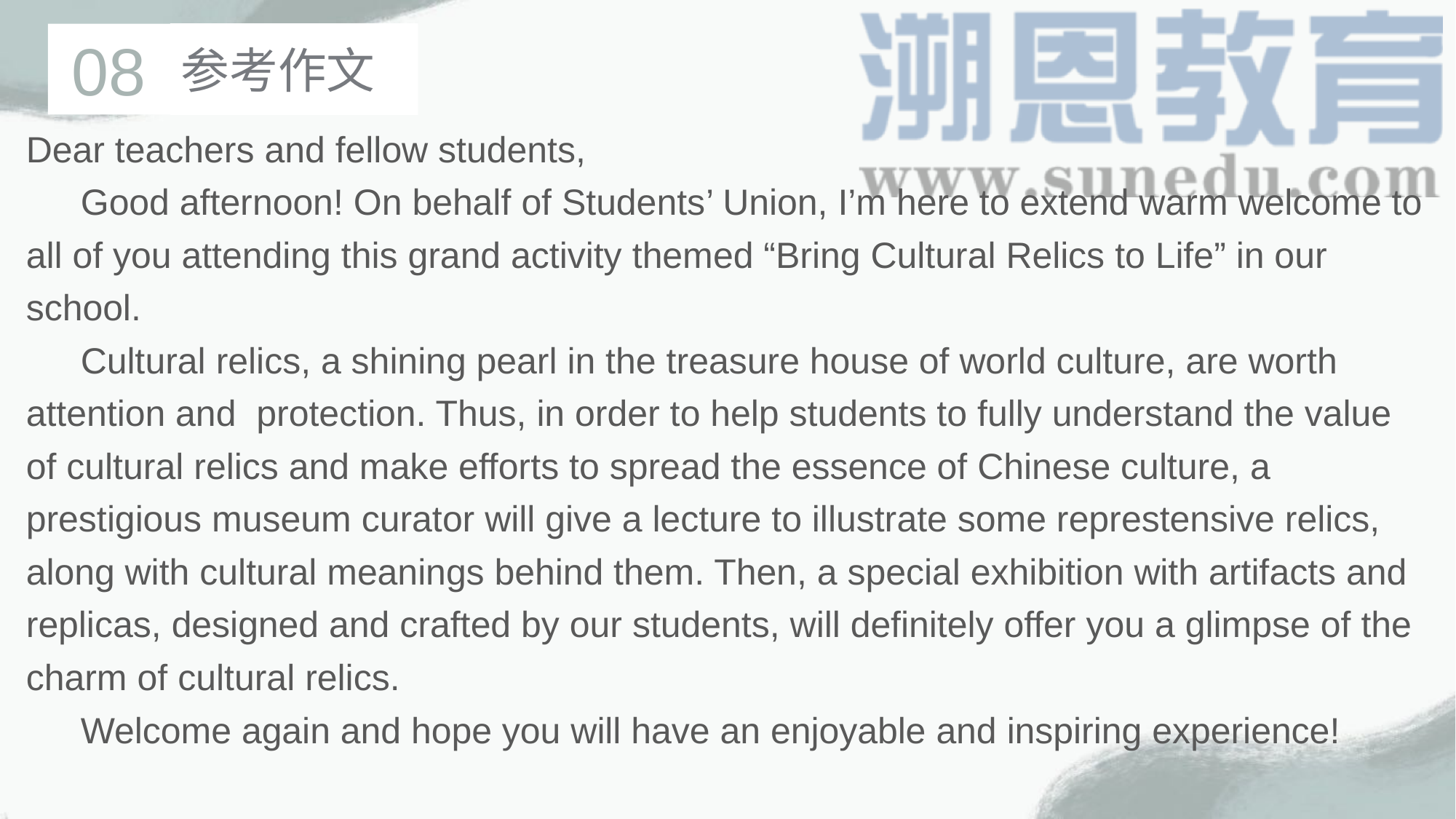

08
参考作文
Dear teachers and fellow students,
Good afternoon! On behalf of Students’ Union, I’m here to extend warm welcome to all of you attending this grand activity themed “Bring Cultural Relics to Life” in our school.
Cultural relics, a shining pearl in the treasure house of world culture, are worth attention and  protection. Thus, in order to help students to fully understand the value of cultural relics and make efforts to spread the essence of Chinese culture, a prestigious museum curator will give a lecture to illustrate some represtensive relics, along with cultural meanings behind them. Then, a special exhibition with artifacts and replicas, designed and crafted by our students, will definitely offer you a glimpse of the charm of cultural relics.
Welcome again and hope you will have an enjoyable and inspiring experience!